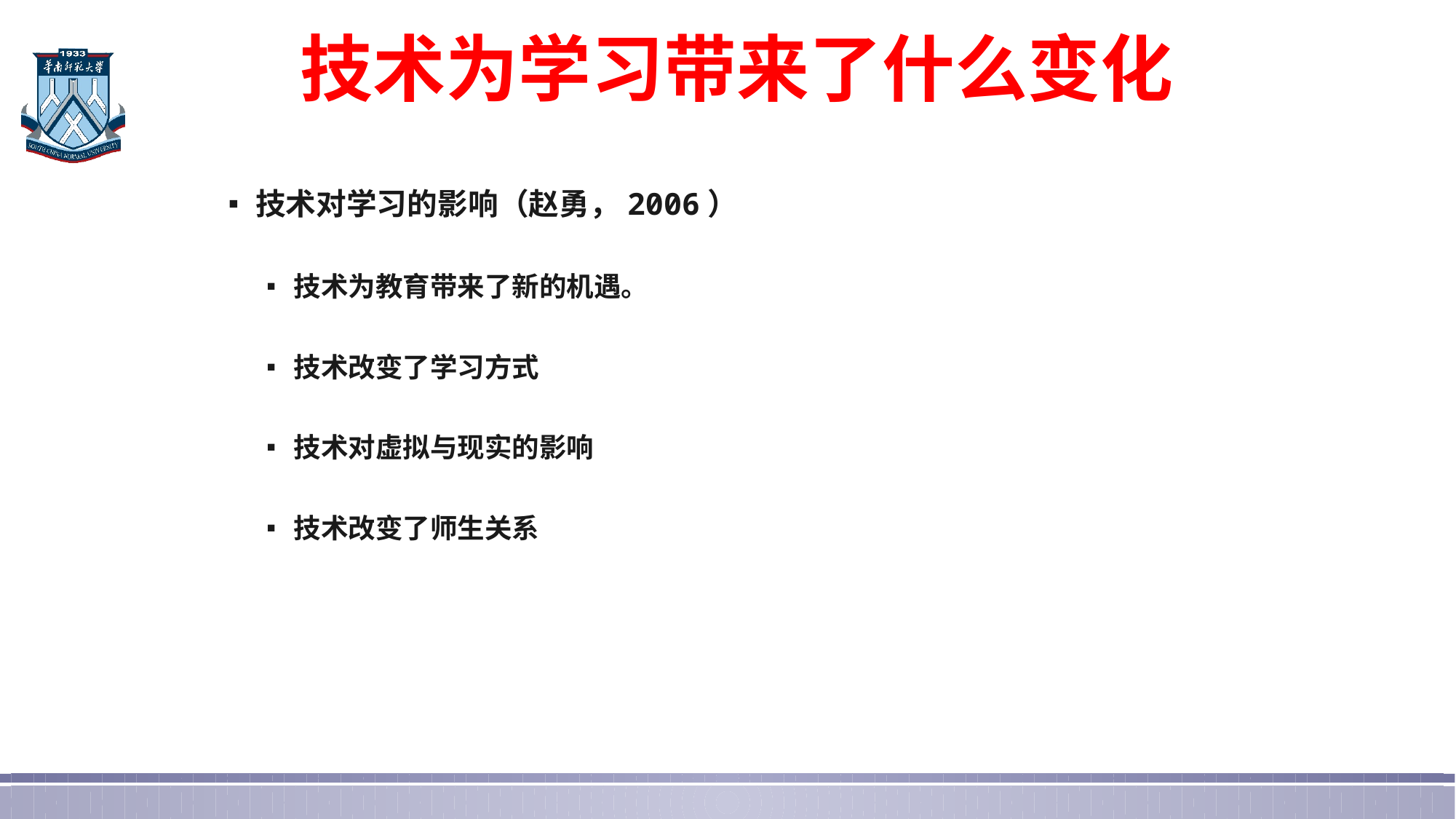

# 技术为学习带来了什么变化
技术对学习的影响（赵勇，2006）
技术为教育带来了新的机遇。
技术改变了学习方式
技术对虚拟与现实的影响
技术改变了师生关系